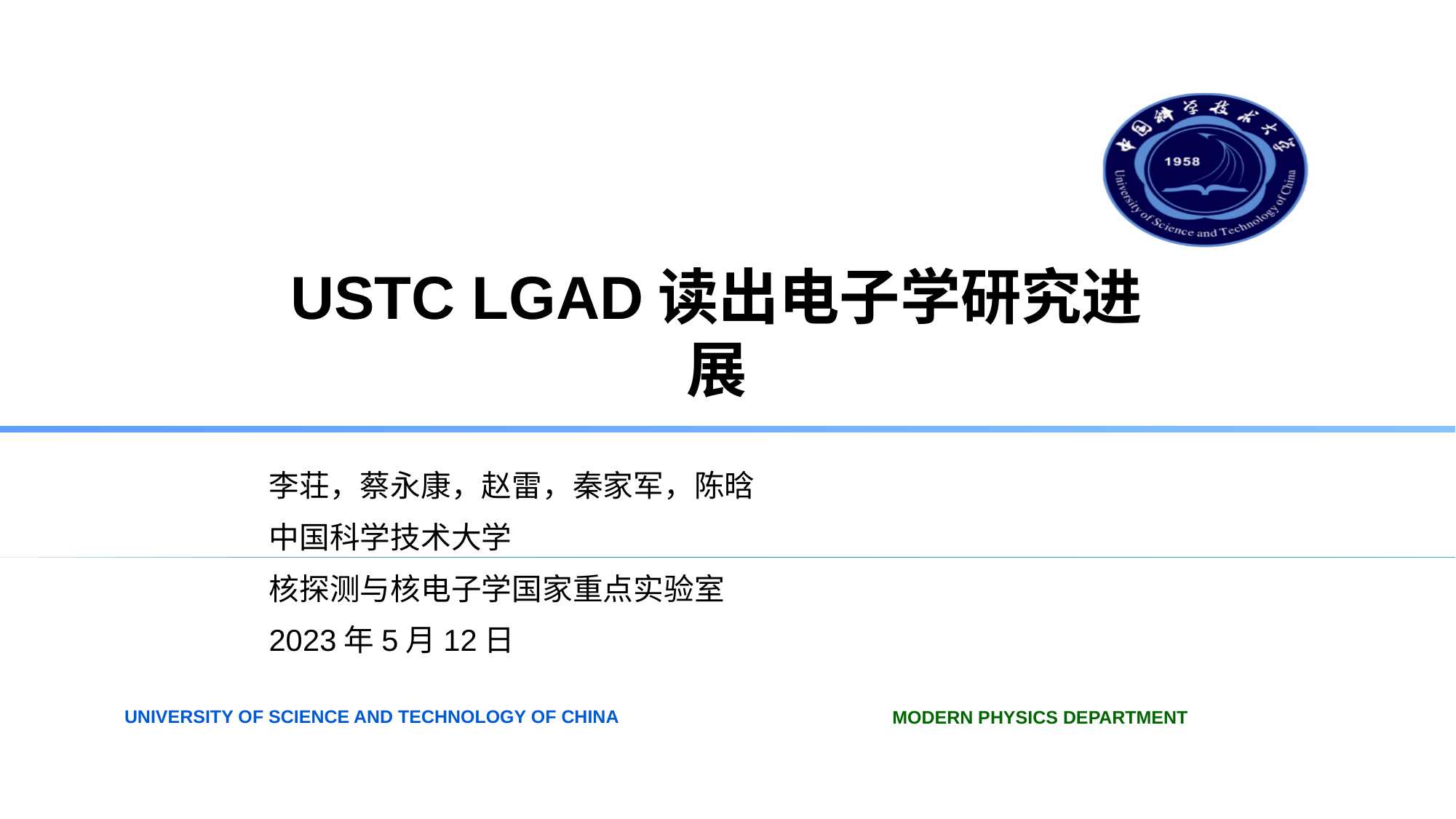

# USTC LGAD读出电子学研究进展
李荘，蔡永康，赵雷，秦家军，陈晗
中国科学技术大学
核探测与核电子学国家重点实验室
2023年5月12日
2023/5/11
1